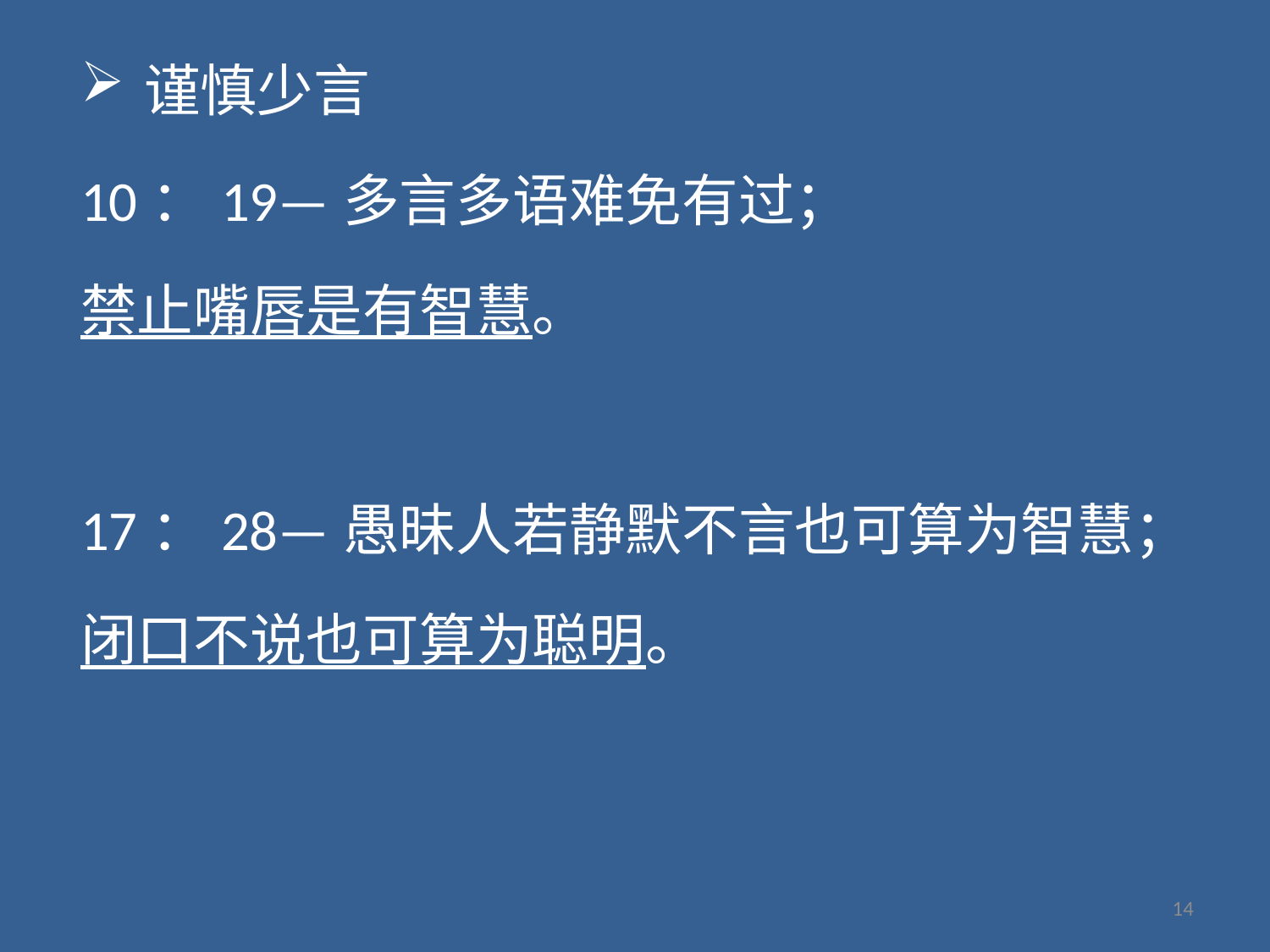

谨慎少言
10：19—多言多语难免有过；
禁止嘴唇是有智慧。

17：28—愚昧人若静默不言也可算为智慧；
闭口不说也可算为聪明。
14